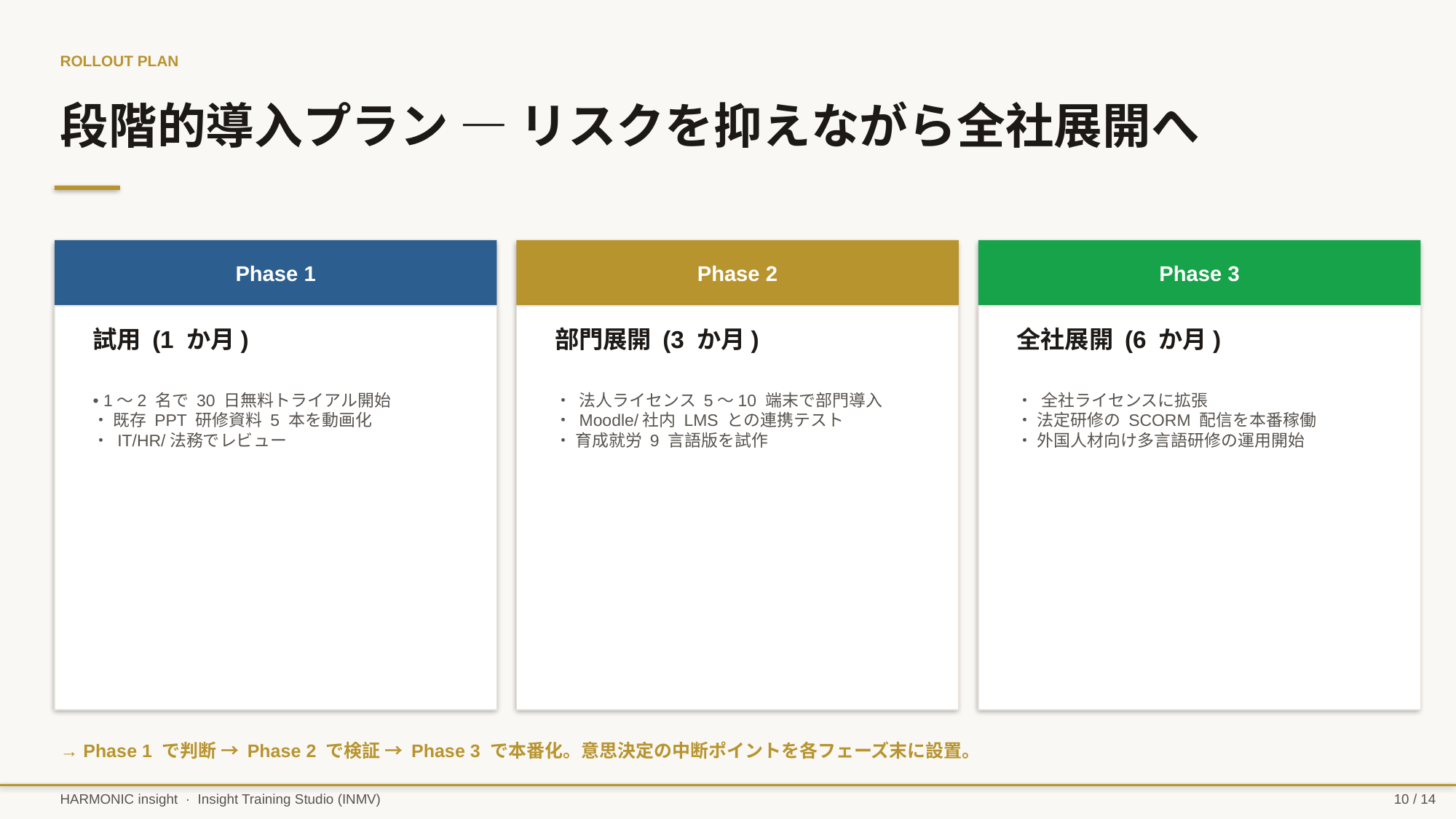

ROLLOUT PLAN
段階的導入プラン — リスクを抑えながら全社展開へ

Phase 1

Phase 2

Phase 3

試用 (1 か月)
部門展開 (3 か月)
全社展開 (6 か月)
• 1〜2 名で 30 日無料トライアル開始
• 既存 PPT 研修資料 5 本を動画化
• IT/HR/法務でレビュー
• 法人ライセンス 5〜10 端末で部門導入
• Moodle/社内 LMS との連携テスト
• 育成就労 9 言語版を試作
• 全社ライセンスに拡張
• 法定研修の SCORM 配信を本番稼働
• 外国人材向け多言語研修の運用開始
→ Phase 1 で判断 → Phase 2 で検証 → Phase 3 で本番化。意思決定の中断ポイントを各フェーズ末に設置。

HARMONIC insight  ·  Insight Training Studio (INMV)
10 / 14